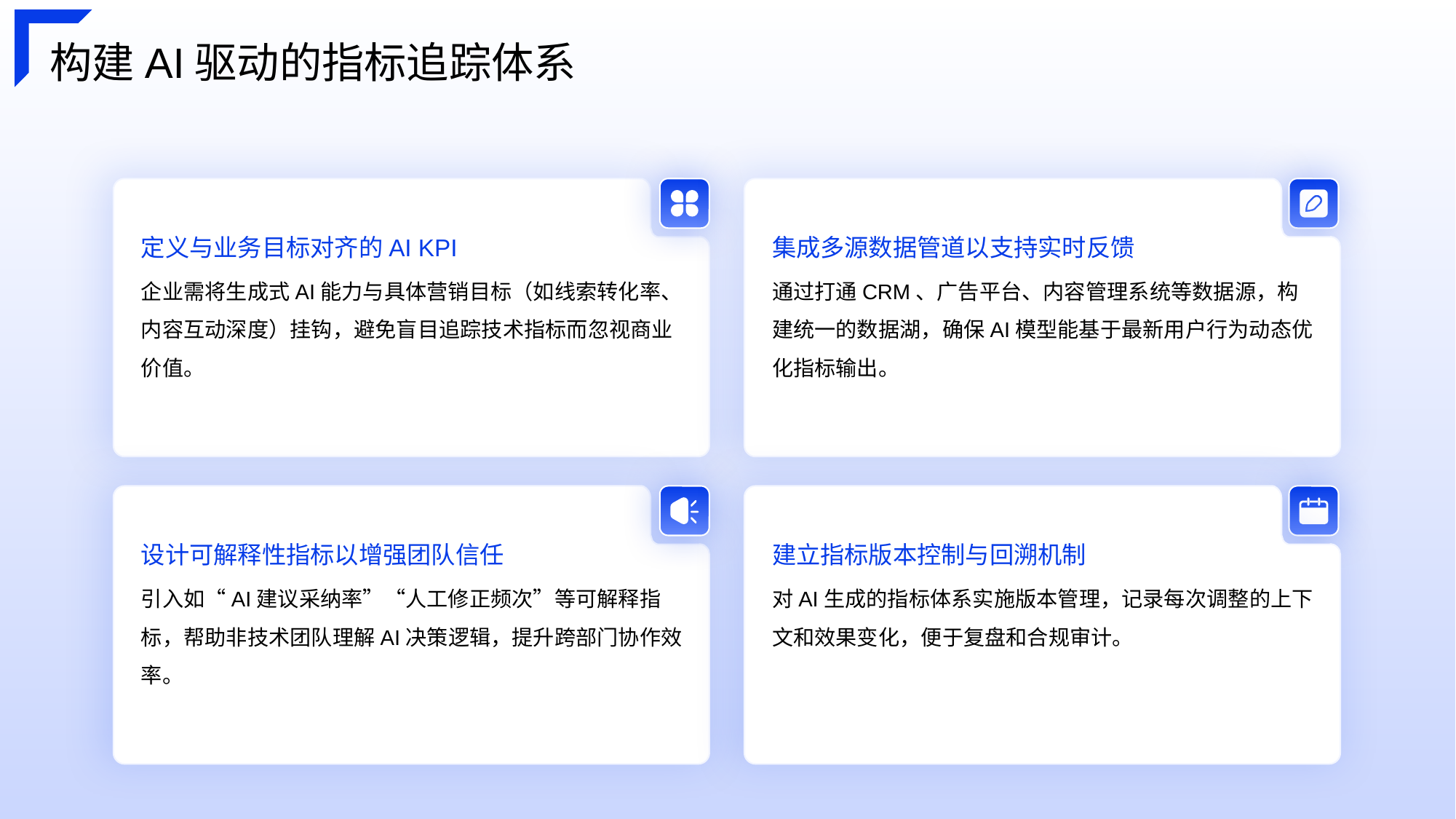

构建AI驱动的指标追踪体系

定义与业务目标对齐的AI KPI
集成多源数据管道以支持实时反馈

企业需将生成式AI能力与具体营销目标（如线索转化率、内容互动深度）挂钩，避免盲目追踪技术指标而忽视商业价值。
通过打通CRM、广告平台、内容管理系统等数据源，构建统一的数据湖，确保AI模型能基于最新用户行为动态优化指标输出。

设计可解释性指标以增强团队信任

建立指标版本控制与回溯机制

引入如“AI建议采纳率”“人工修正频次”等可解释指标，帮助非技术团队理解AI决策逻辑，提升跨部门协作效率。
对AI生成的指标体系实施版本管理，记录每次调整的上下文和效果变化，便于复盘和合规审计。